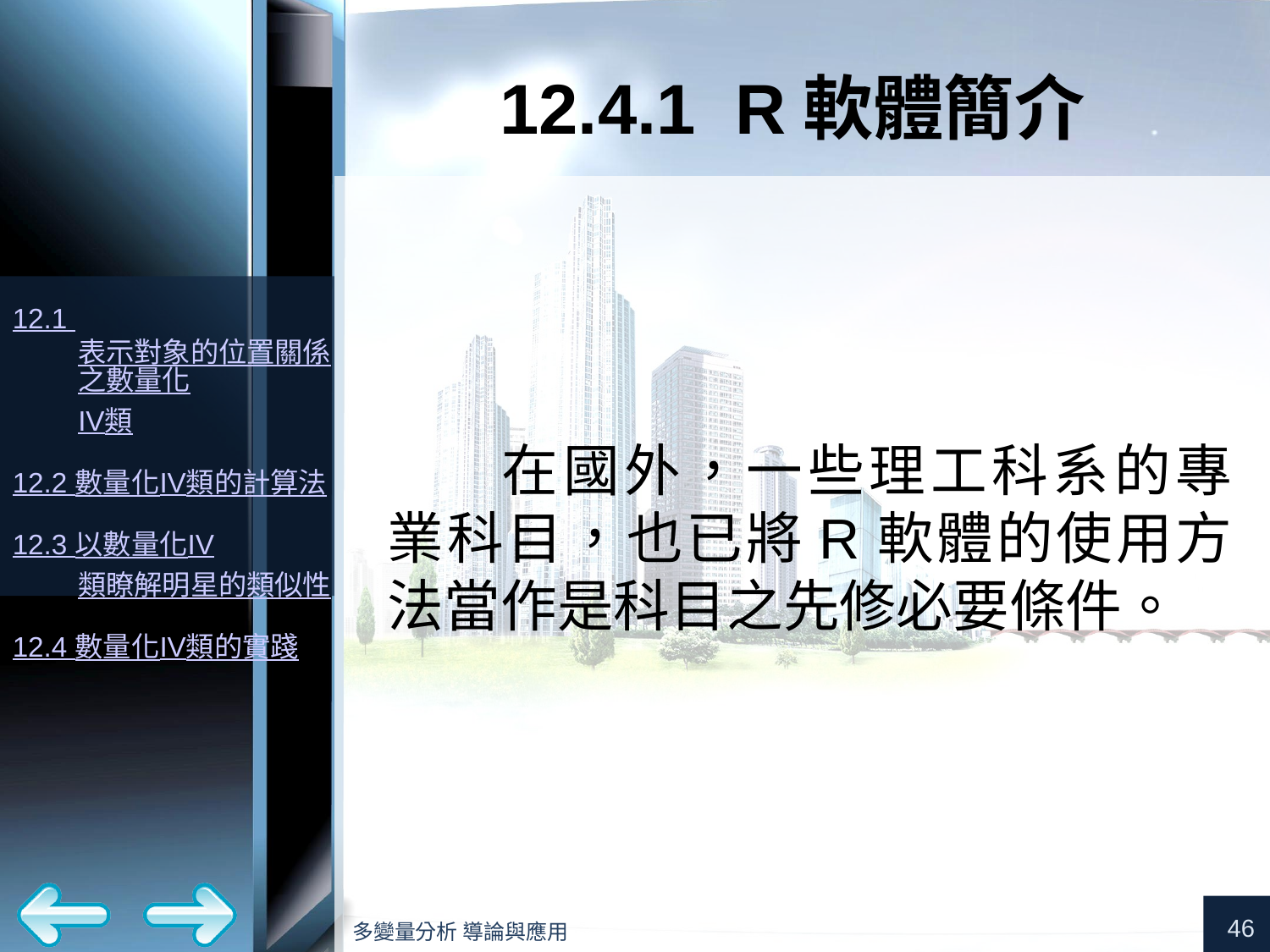

# 12.4.1  R軟體簡介
在國外，一些理工科系的專業科目，也已將R軟體的使用方法當作是科目之先修必要條件。
46
多變量分析 導論與應用